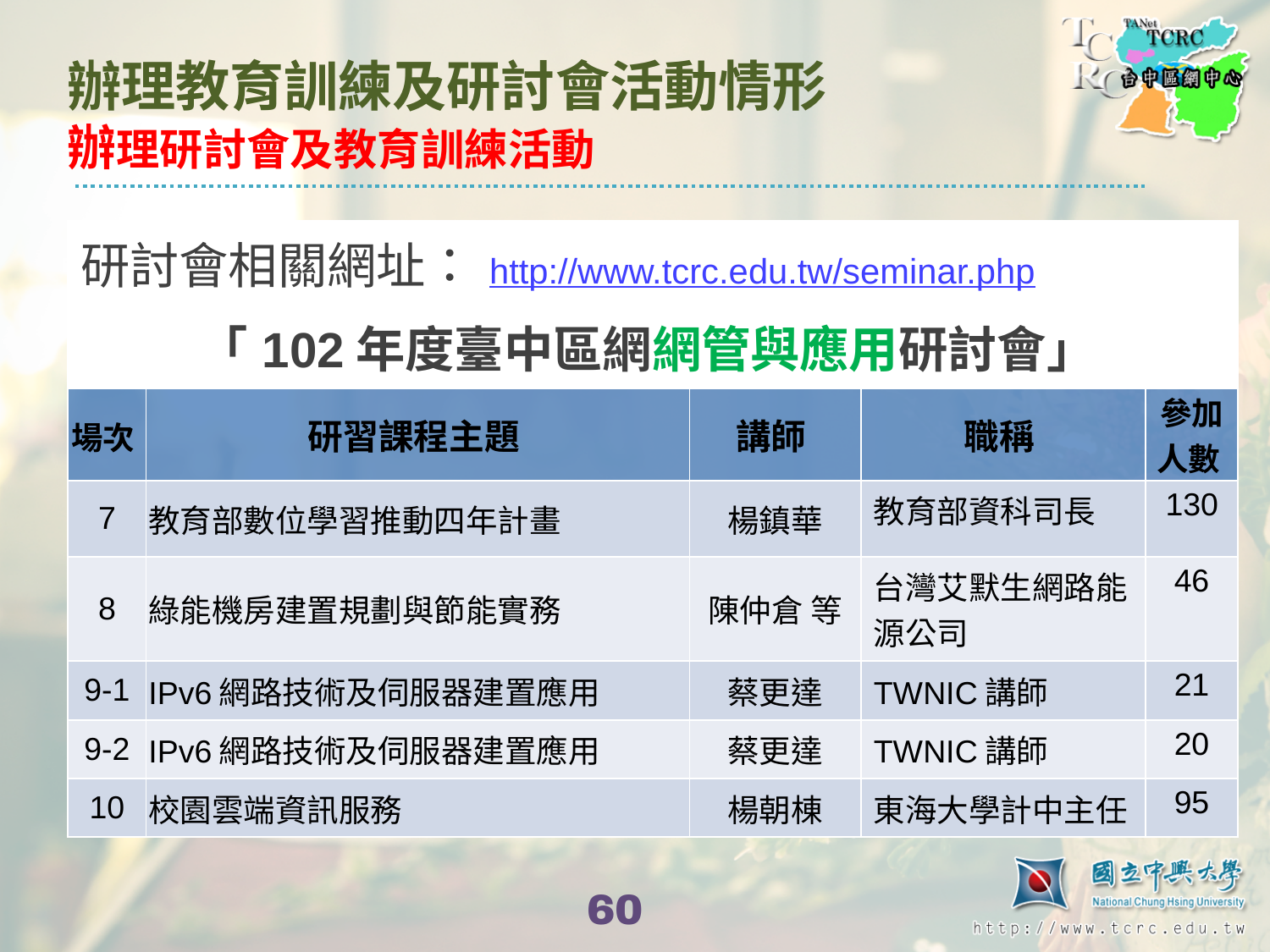

# 辦理教育訓練及研討會活動情形 辦理研討會及教育訓練活動
| 研討會相關網址：http://www.tcrc.edu.tw/seminar.php |  |  |  |  |
| --- | --- | --- | --- | --- |
| 「102年度臺中區網網管與應用研討會」 |  |  |  |  |
| 場次 | 研習課程主題 | 講師 | 職稱 | 參加人數 |
| 7 | 教育部數位學習推動四年計畫 | 楊鎮華 | 教育部資科司長 | 130 |
| 8 | 綠能機房建置規劃與節能實務 | 陳仲倉 等 | 台灣艾默生網路能源公司 | 46 |
| 9-1 | IPv6網路技術及伺服器建置應用 | 蔡更達 | TWNIC講師 | 21 |
| 9-2 | IPv6網路技術及伺服器建置應用 | 蔡更達 | TWNIC講師 | 20 |
| 10 | 校園雲端資訊服務 | 楊朝棟 | 東海大學計中主任 | 95 |